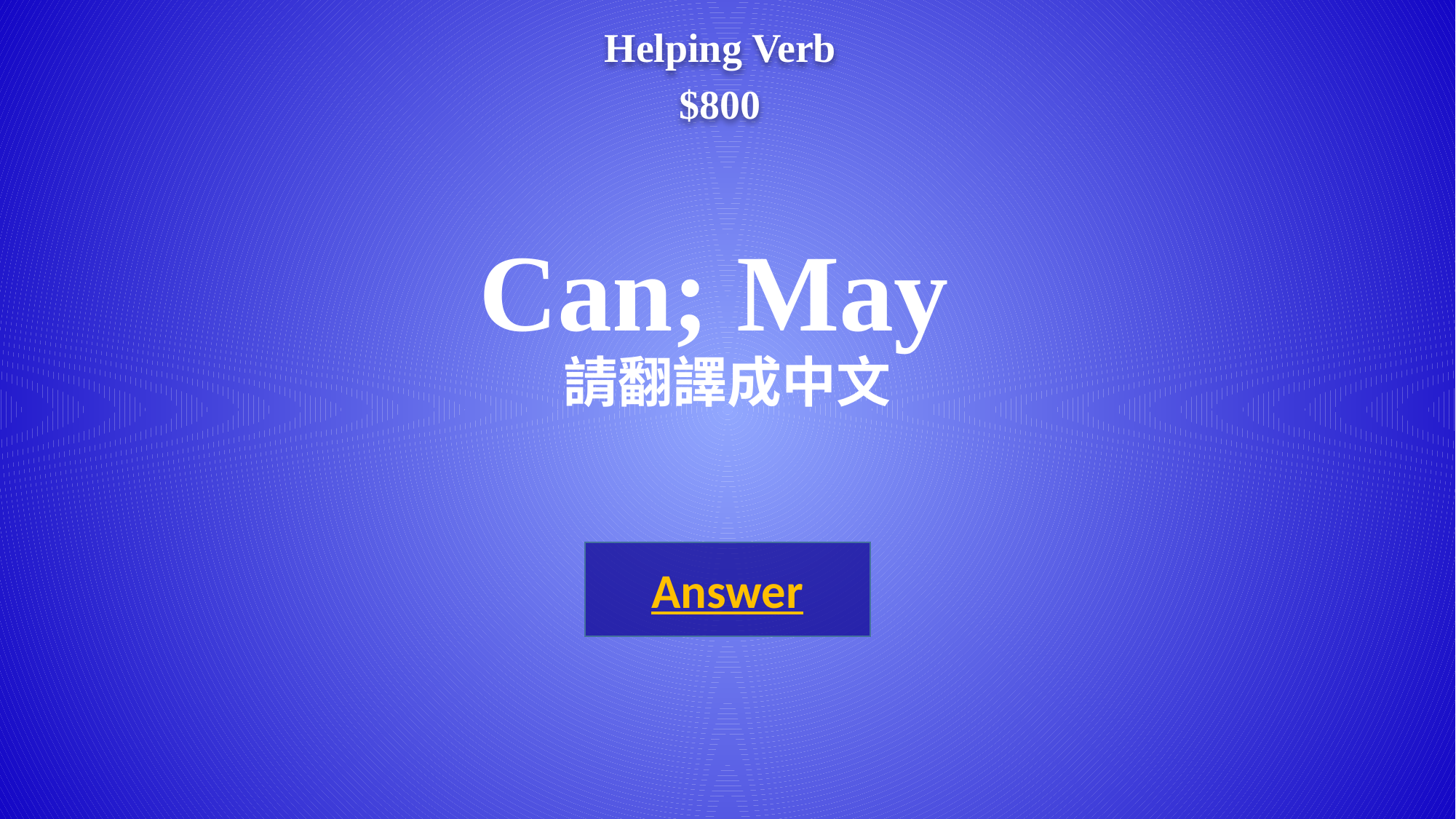

Helping Verb
$800
# Can; May 請翻譯成中文